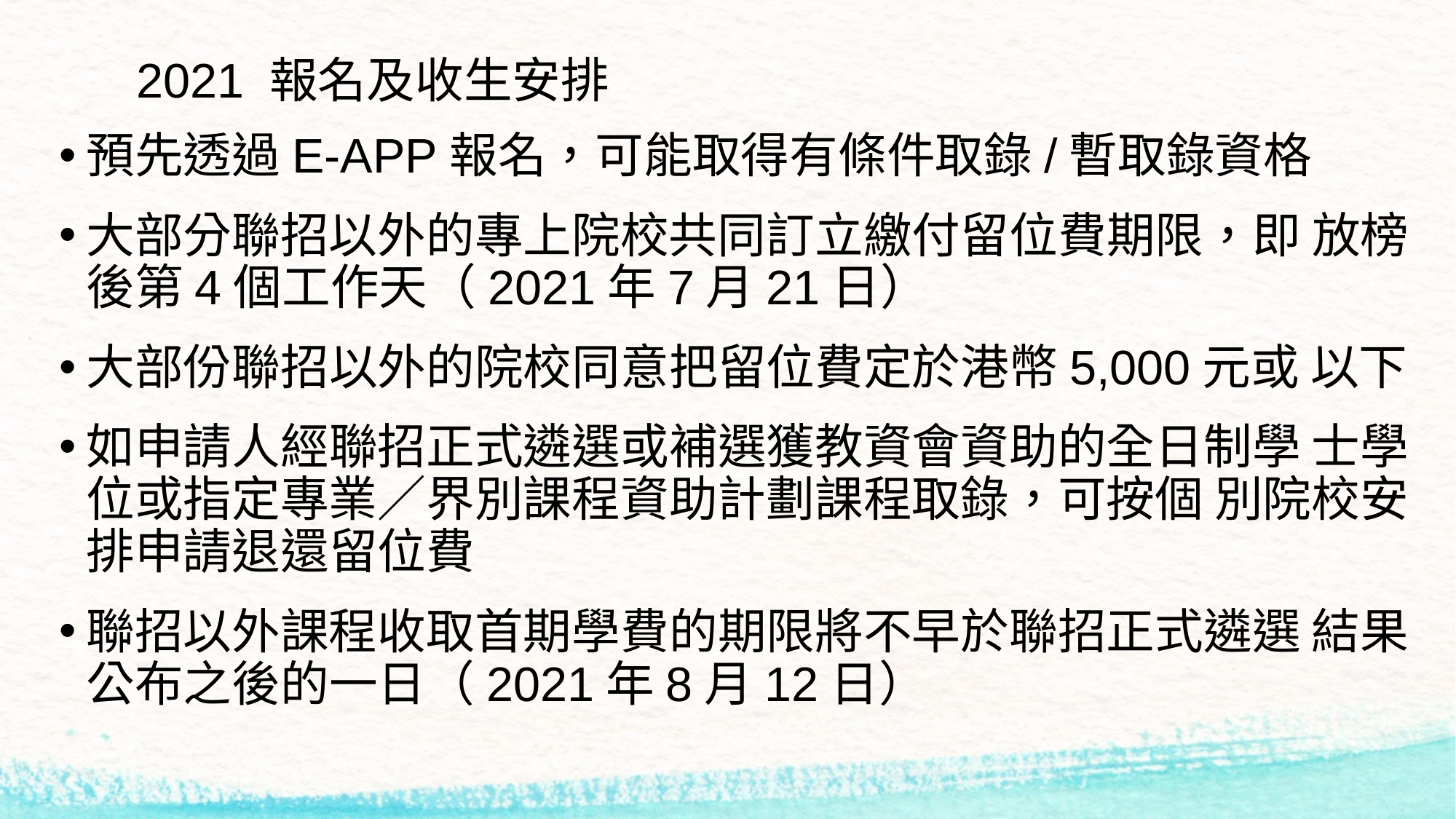

# 2021 報名及收生安排
預先透過E-APP報名，可能取得有條件取錄/暫取錄資格
大部分聯招以外的專上院校共同訂立繳付留位費期限，即 放榜後第4個工作天（2021年7月21日）
大部份聯招以外的院校同意把留位費定於港幣5,000元或 以下
如申請人經聯招正式遴選或補選獲教資會資助的全日制學 士學位或指定專業／界別課程資助計劃課程取錄，可按個 別院校安排申請退還留位費
聯招以外課程收取首期學費的期限將不早於聯招正式遴選 結果公布之後的一日（2021年8月12日）